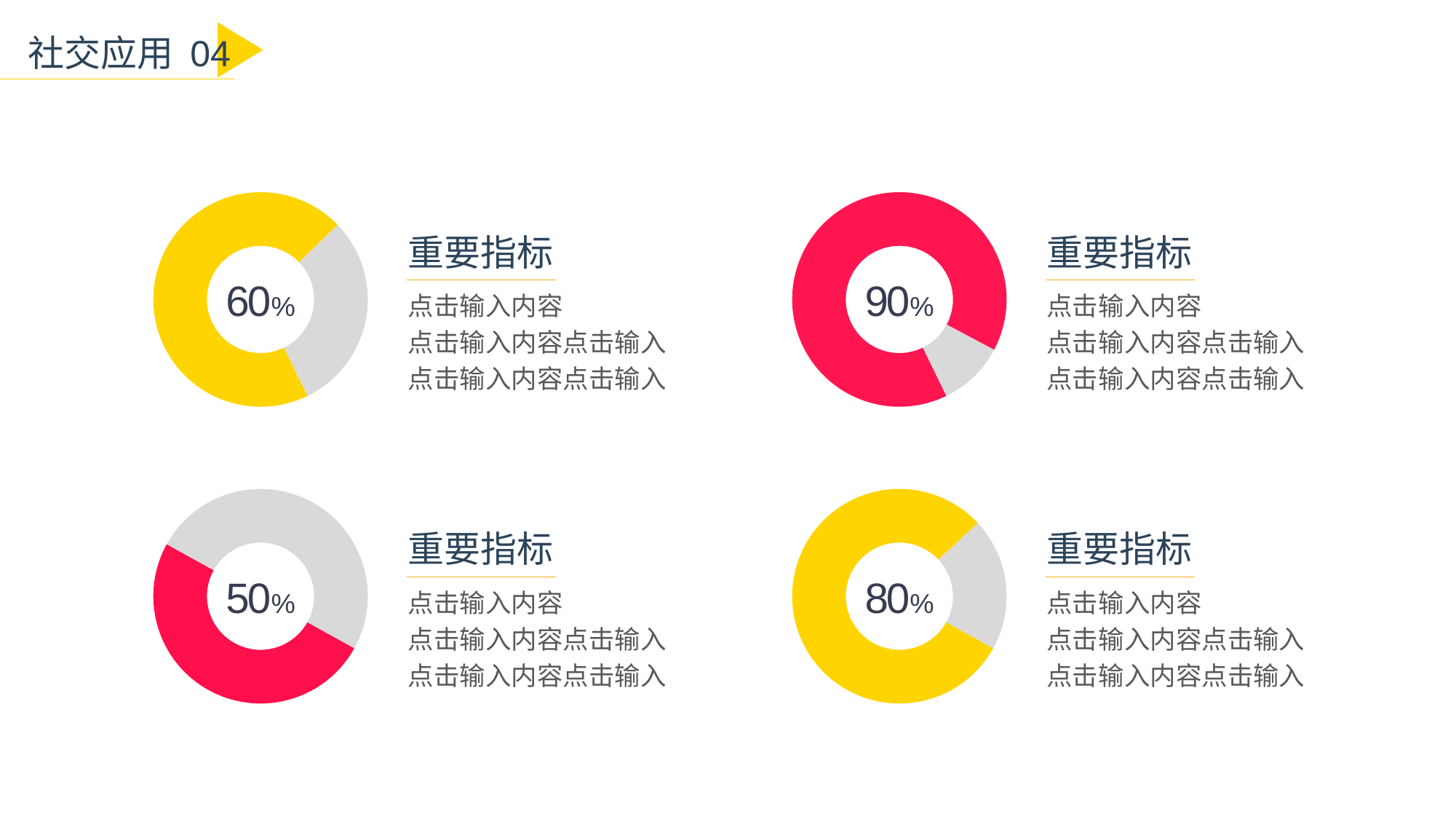

社交应用 04

### Chart

| Category | Sales |
|---|---|
| 1st Qtr | 70.0 |
| 2nd Qtr | 30.0 |
60%
重要指标
点击输入内容
点击输入内容点击输入
点击输入内容点击输入

### Chart

| Category | Sales |
|---|---|
| 1st Qtr | 90.0 |
| 2nd Qtr | 10.0 |
90%
重要指标
点击输入内容
点击输入内容点击输入
点击输入内容点击输入

### Chart

| Category | Sales |
|---|---|
| 1st Qtr | 50.0 |
| 2nd Qtr | 50.0 |
50%
重要指标
点击输入内容
点击输入内容点击输入
点击输入内容点击输入

### Chart

| Category | Sales |
|---|---|
| 1st Qtr | 80.0 |
| 2nd Qtr | 20.0 |
80%
重要指标
点击输入内容
点击输入内容点击输入
点击输入内容点击输入